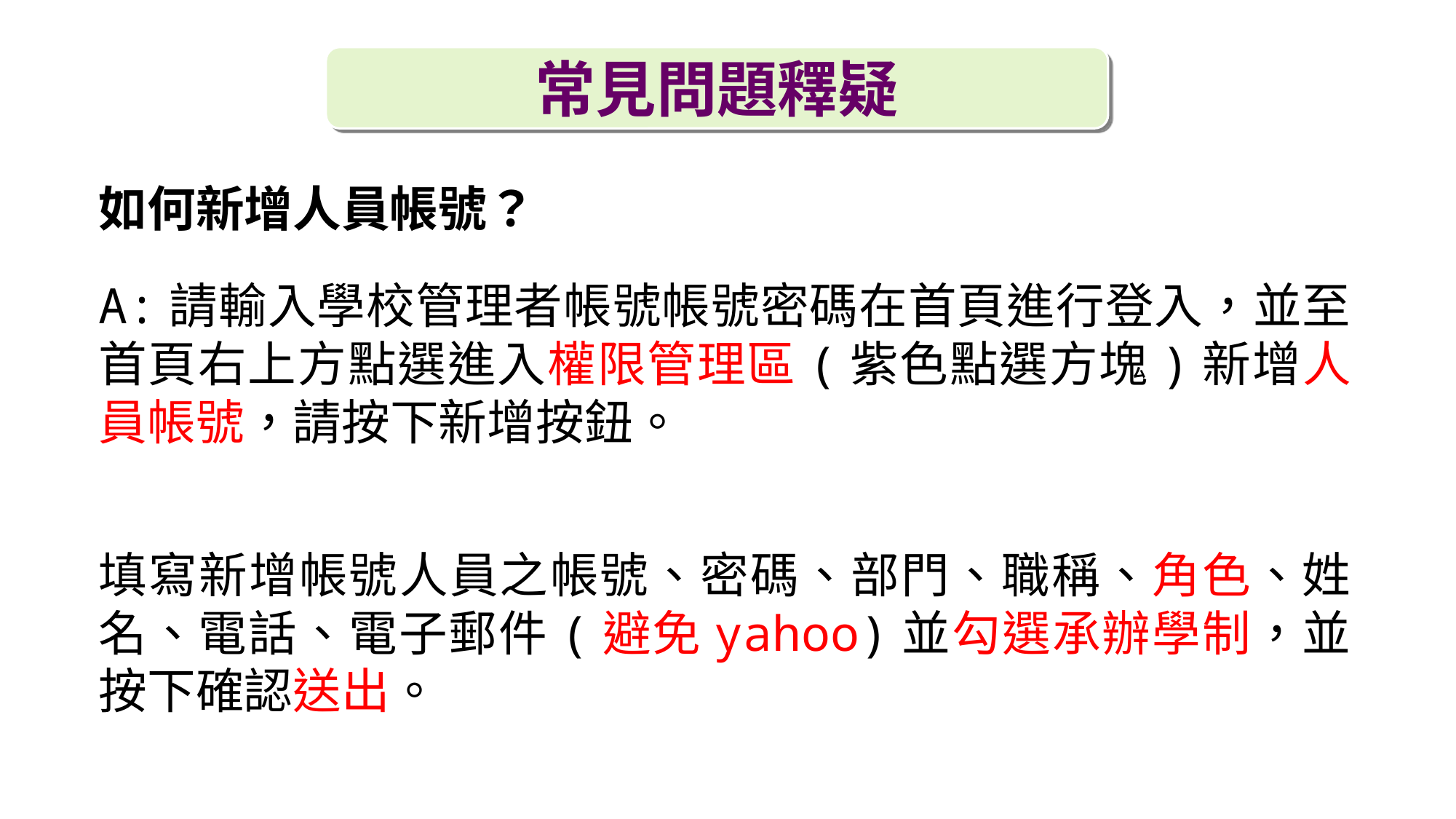

常見問題釋疑
如何新增人員帳號？

A:請輸入學校管理者帳號帳號密碼在首頁進行登入，並至首頁右上方點選進入權限管理區(紫色點選方塊)新增人員帳號，請按下新增按鈕。

填寫新增帳號人員之帳號、密碼、部門、職稱、角色、姓名、電話、電子郵件(避免yahoo)並勾選承辦學制，並按下確認送出。